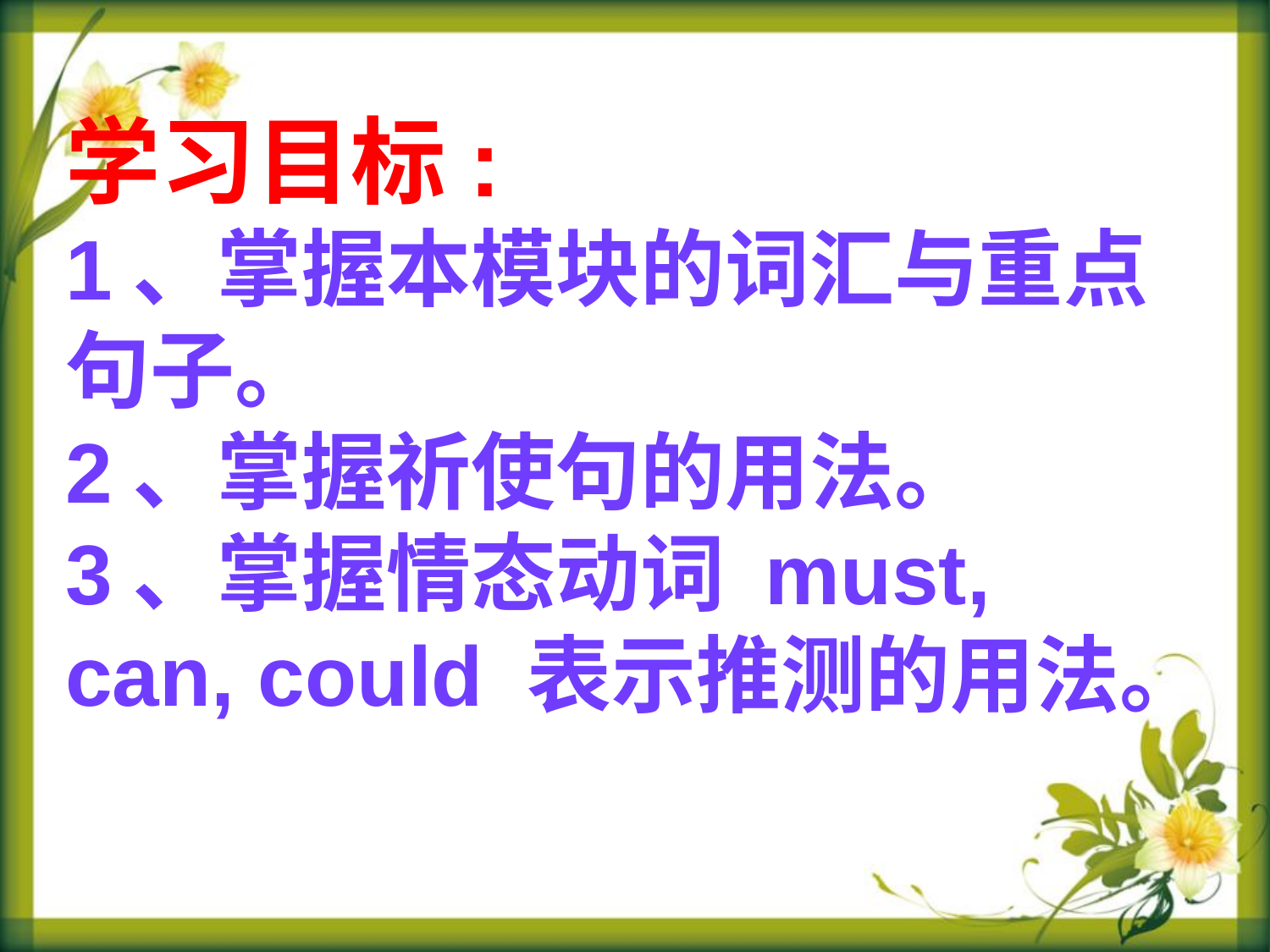

学习目标:
1、掌握本模块的词汇与重点句子。
2、掌握祈使句的用法。
3、掌握情态动词 must,
can, could 表示推测的用法。